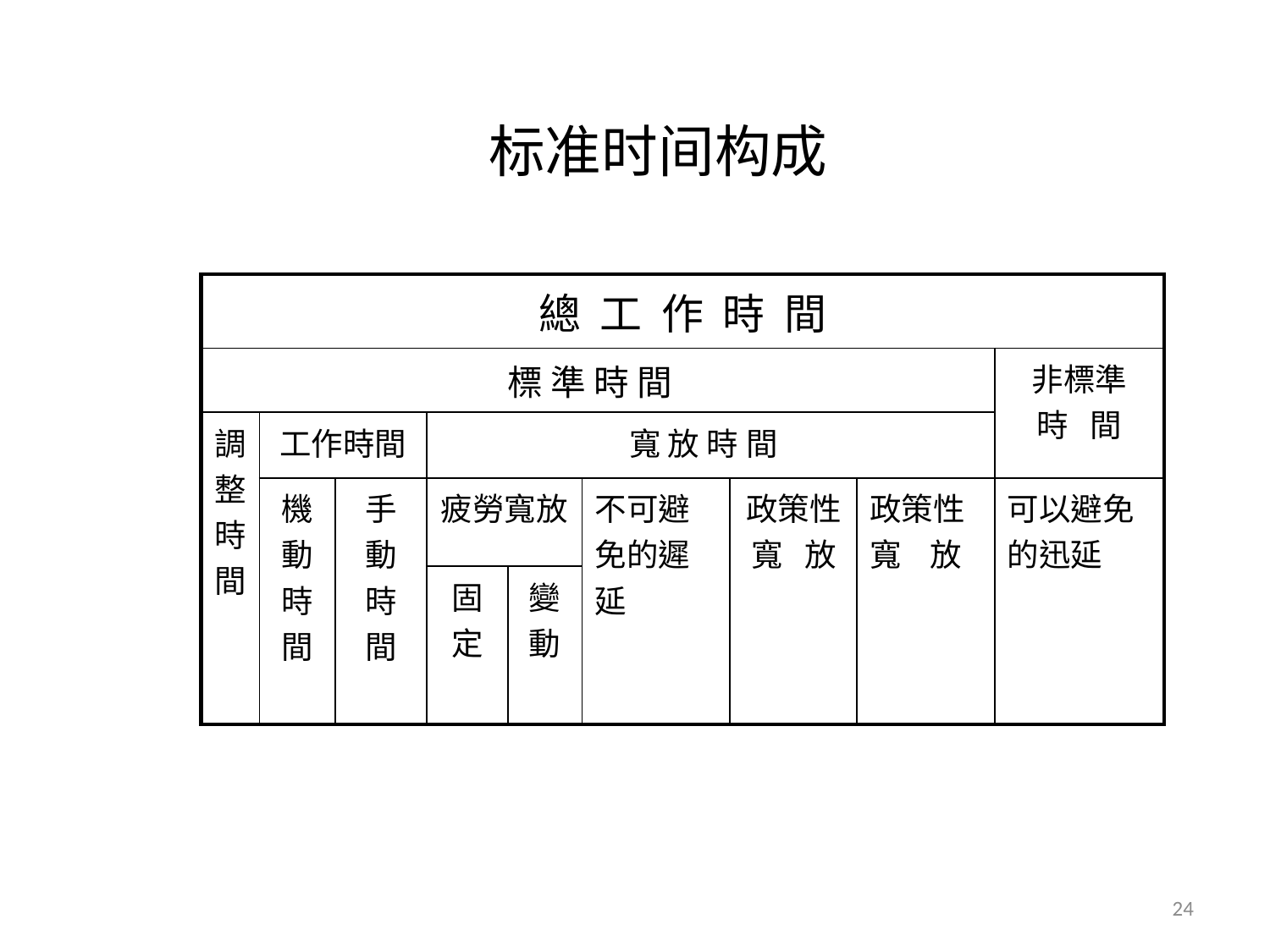

标准时间构成
| 總 工 作 時 間 |  |  |  |  |  |  |  |  |
| --- | --- | --- | --- | --- | --- | --- | --- | --- |
| 標 準 時 間 |  |  |  |  |  |  |  | 非標準 時 間 |
| 調 整 時 間 | 工作時間 |  | 寬 放 時 間 |  |  |  |  |  |
|  | 機 動 時 間 | 手 動 時 間 | 疲勞寬放 |  | 不可避免的遲延 | 政策性 寬 放 | 政策性 寬 放 | 可以避免的迅延 |
|  |  |  | 固 定 | 變 動 |  |  |  |  |

24